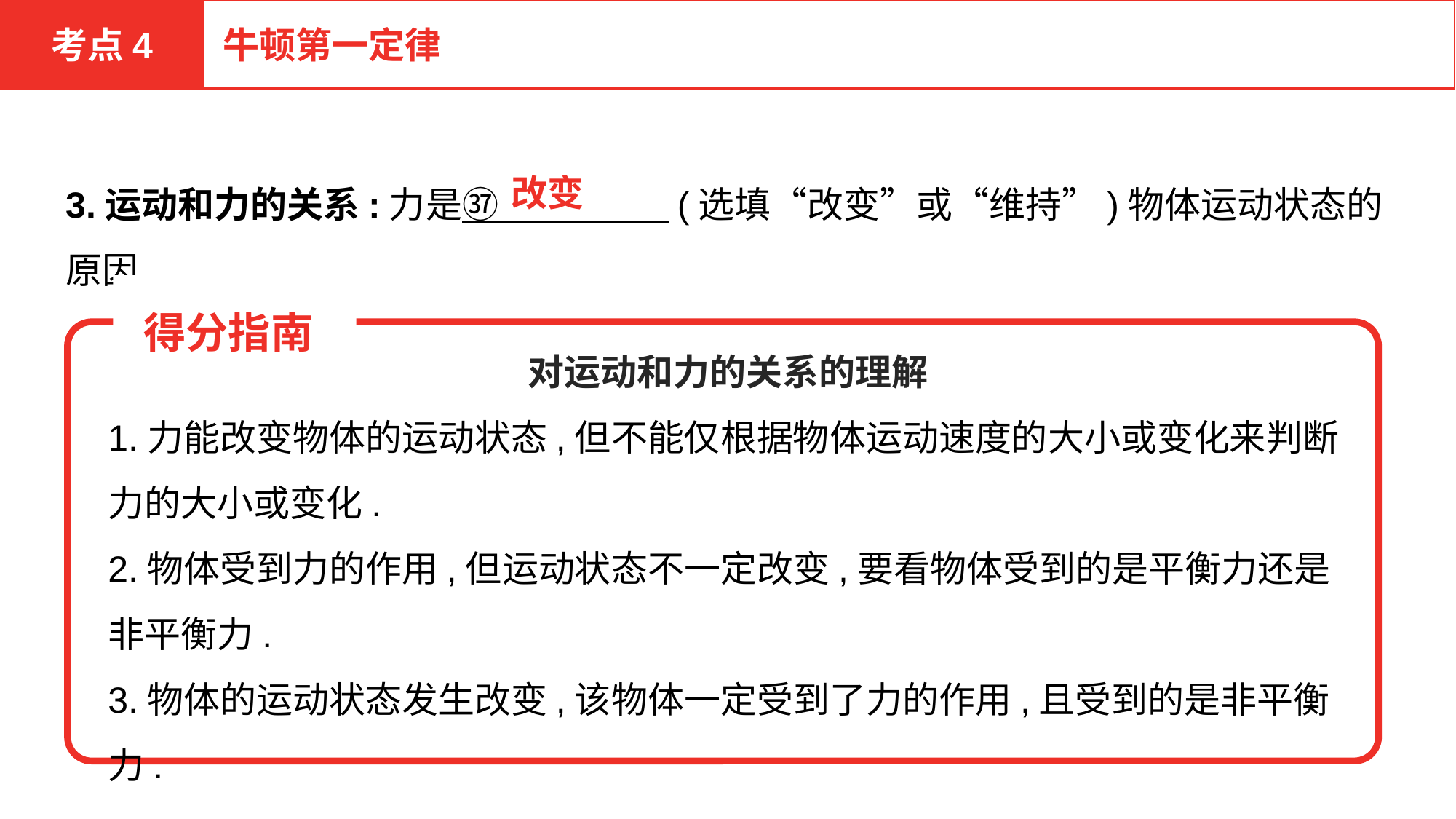

考点4
牛顿第一定律
3.运动和力的关系:力是㊲　　   　　(选填“改变”或“维持”)物体运动状态的原因.

改变
 得分指南

对运动和力的关系的理解
1.力能改变物体的运动状态,但不能仅根据物体运动速度的大小或变化来判断力的大小或变化.
2.物体受到力的作用,但运动状态不一定改变,要看物体受到的是平衡力还是非平衡力.
3.物体的运动状态发生改变,该物体一定受到了力的作用,且受到的是非平衡力.